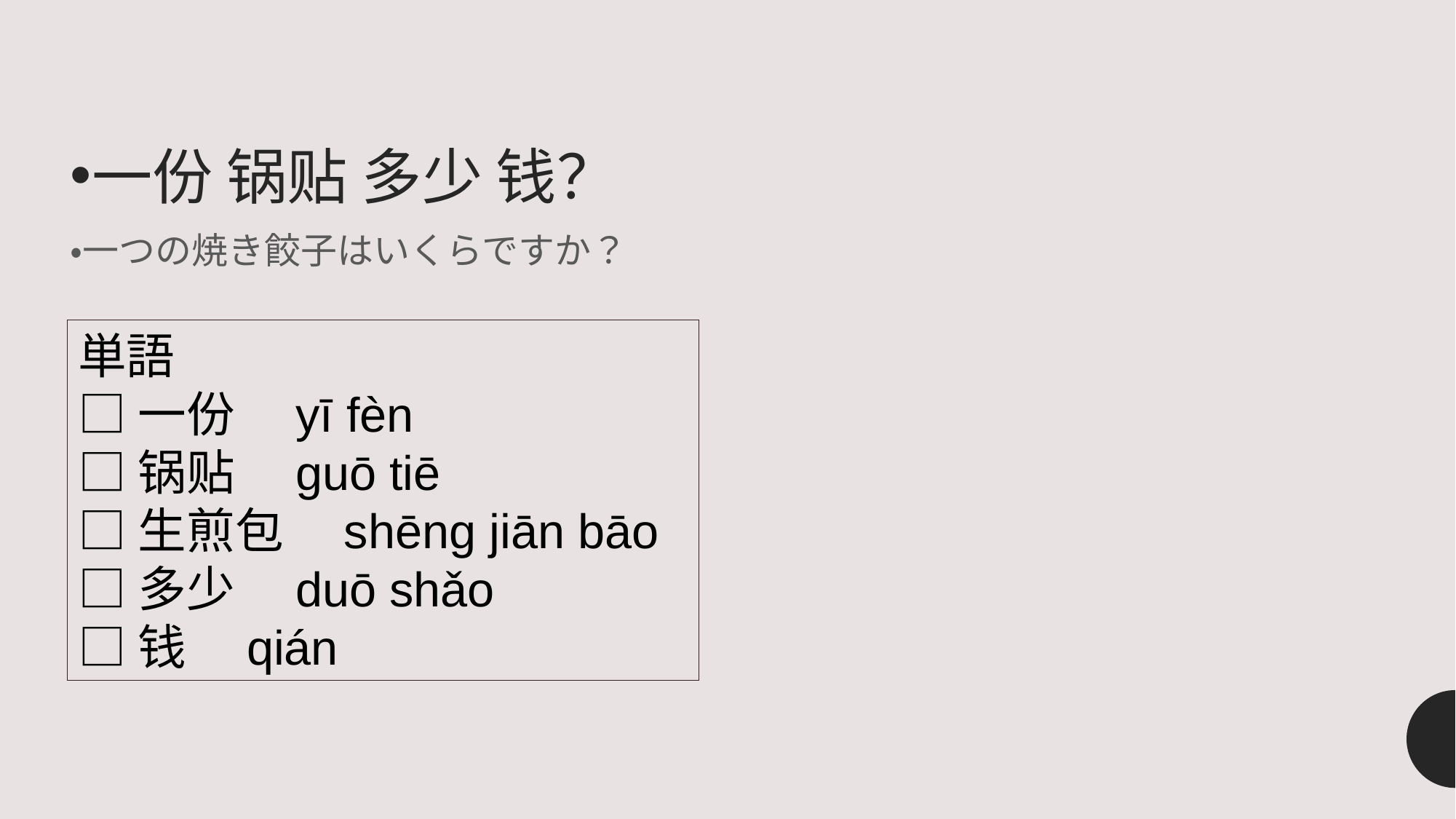

一份 锅贴 多少 钱？
・一つの焼き餃子はいくらですか？

単語
□一份　yī fèn
□锅贴　guō tiē
□生煎包　shēng jiān bāo
□多少　duō shǎo
□钱　qián